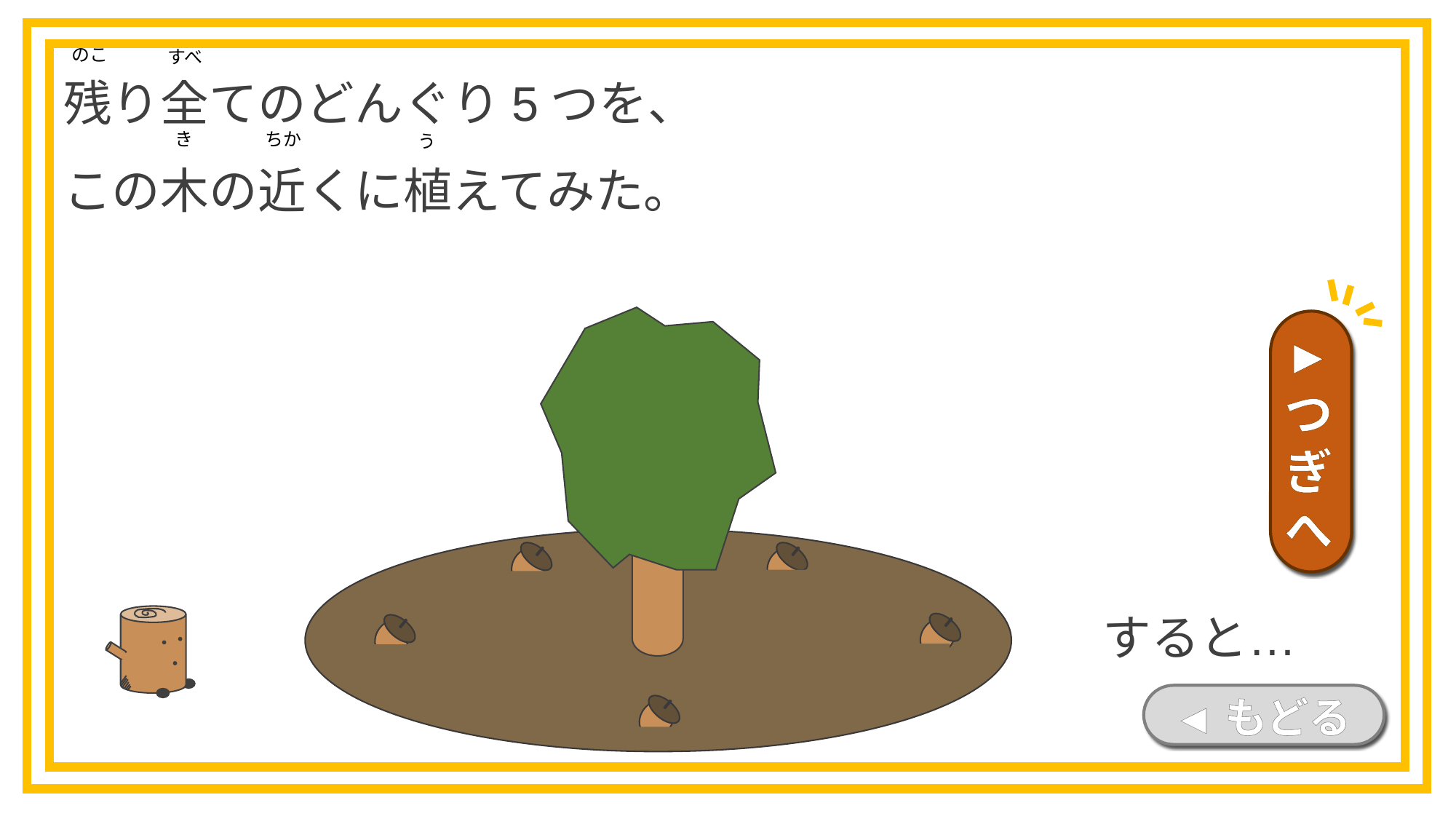

のこ
残り全てのどんぐり5つを、
この木の近くに植えてみた。
すべ

き
ちか
う

►つぎへ

つ
ぎ

すると…

◄もどる